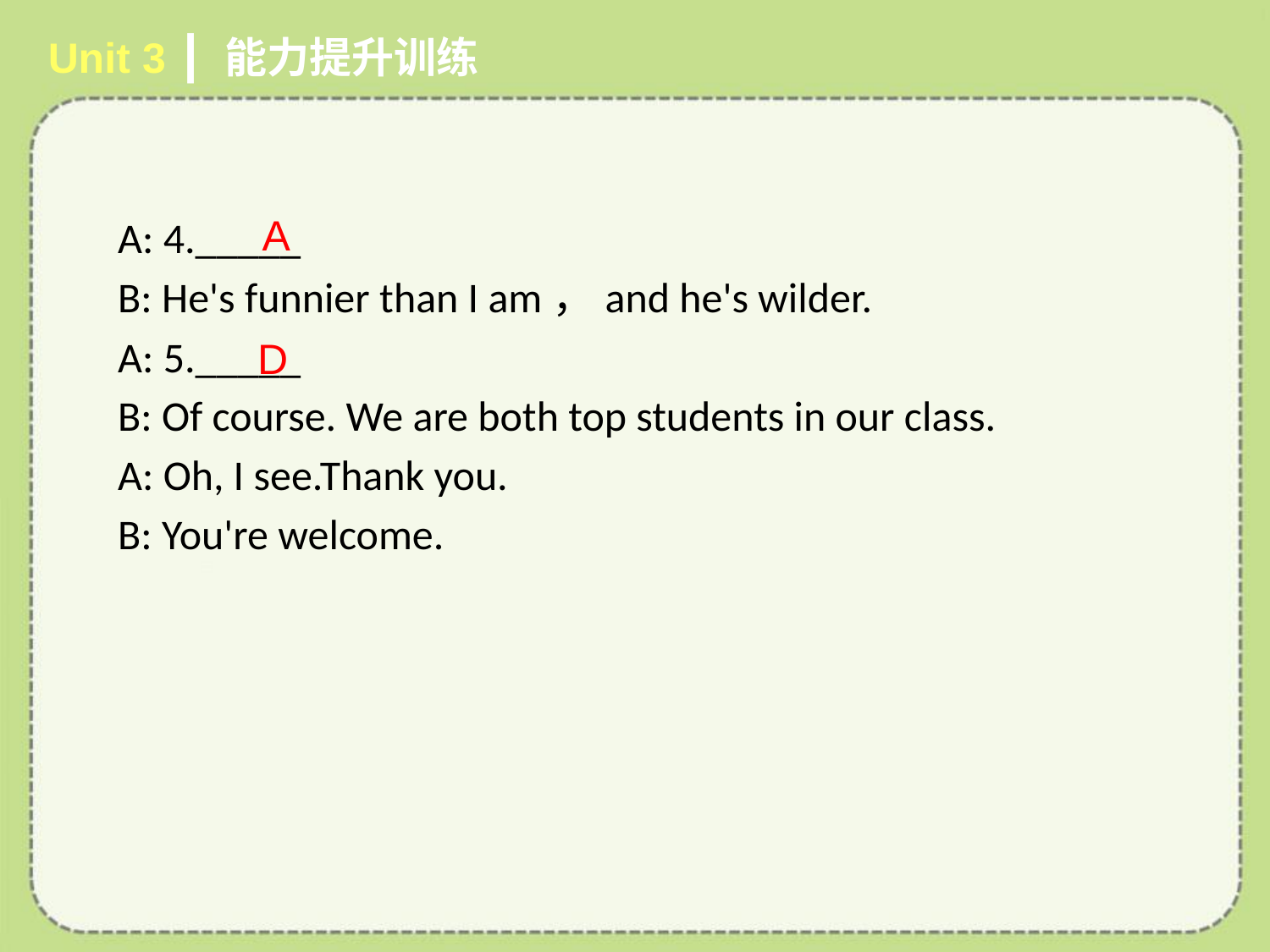

Unit 3 ┃ 能力提升训练
A
# A: 4._____
B: He's funnier than I am，and he's wilder.
A: 5._____
B: Of course. We are both top students in our class.
A: Oh, I see.Thank you.
B: You're welcome.
D